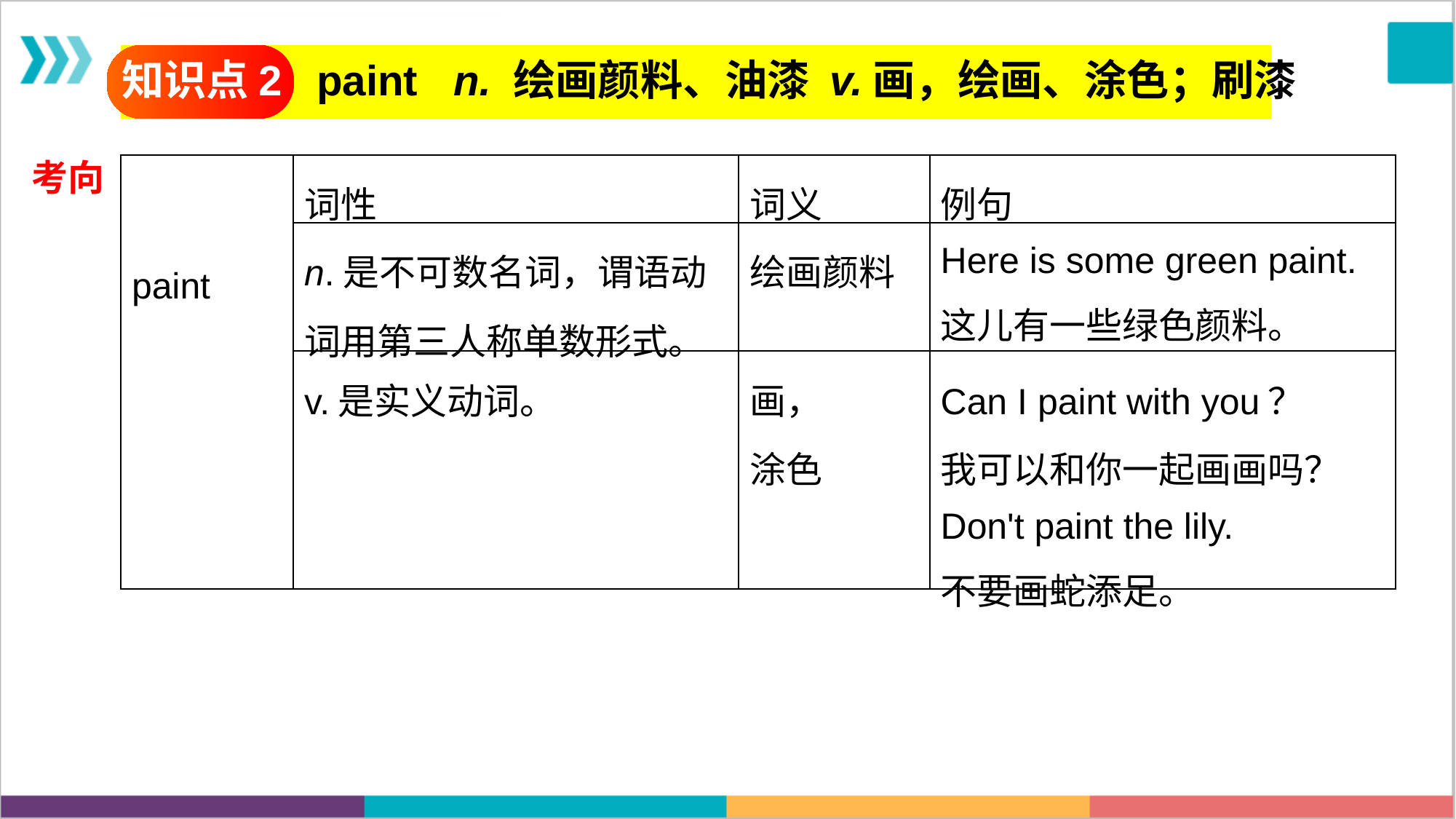

知识点2
 paint   n. 绘画颜料、油漆 v.画，绘画、涂色；刷漆
考向
| paint | 词性 | 词义 | 例句 |
| --- | --- | --- | --- |
|  | n.是不可数名词，谓语动词用第三人称单数形式。 | 绘画颜料 | Here is some green paint.这儿有一些绿色颜料。 |
|  | v.是实义动词。 | 画， 涂色 | Can I paint with you？ 我可以和你一起画画吗？Don't paint the lily. 不要画蛇添足。 |